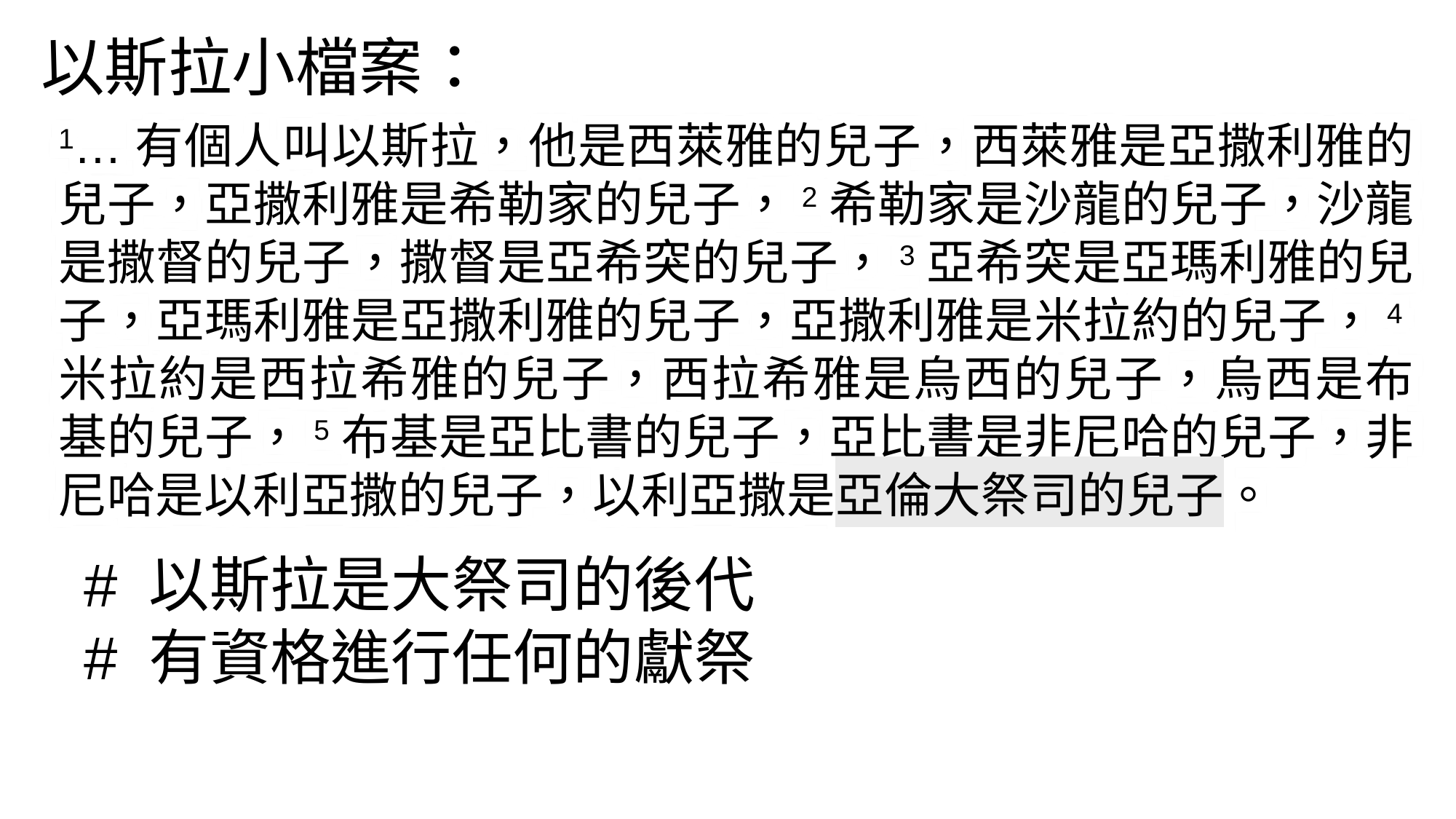

以斯拉小檔案：
1…有個人叫以斯拉，他是西萊雅的兒子，西萊雅是亞撒利雅的兒子，亞撒利雅是希勒家的兒子，2希勒家是沙龍的兒子，沙龍是撒督的兒子，撒督是亞希突的兒子，3亞希突是亞瑪利雅的兒子，亞瑪利雅是亞撒利雅的兒子，亞撒利雅是米拉約的兒子，4米拉約是西拉希雅的兒子，西拉希雅是烏西的兒子，烏西是布基的兒子，5布基是亞比書的兒子，亞比書是非尼哈的兒子，非尼哈是以利亞撒的兒子，以利亞撒是亞倫大祭司的兒子。
# 以斯拉是大祭司的後代
# 有資格進行任何的獻祭